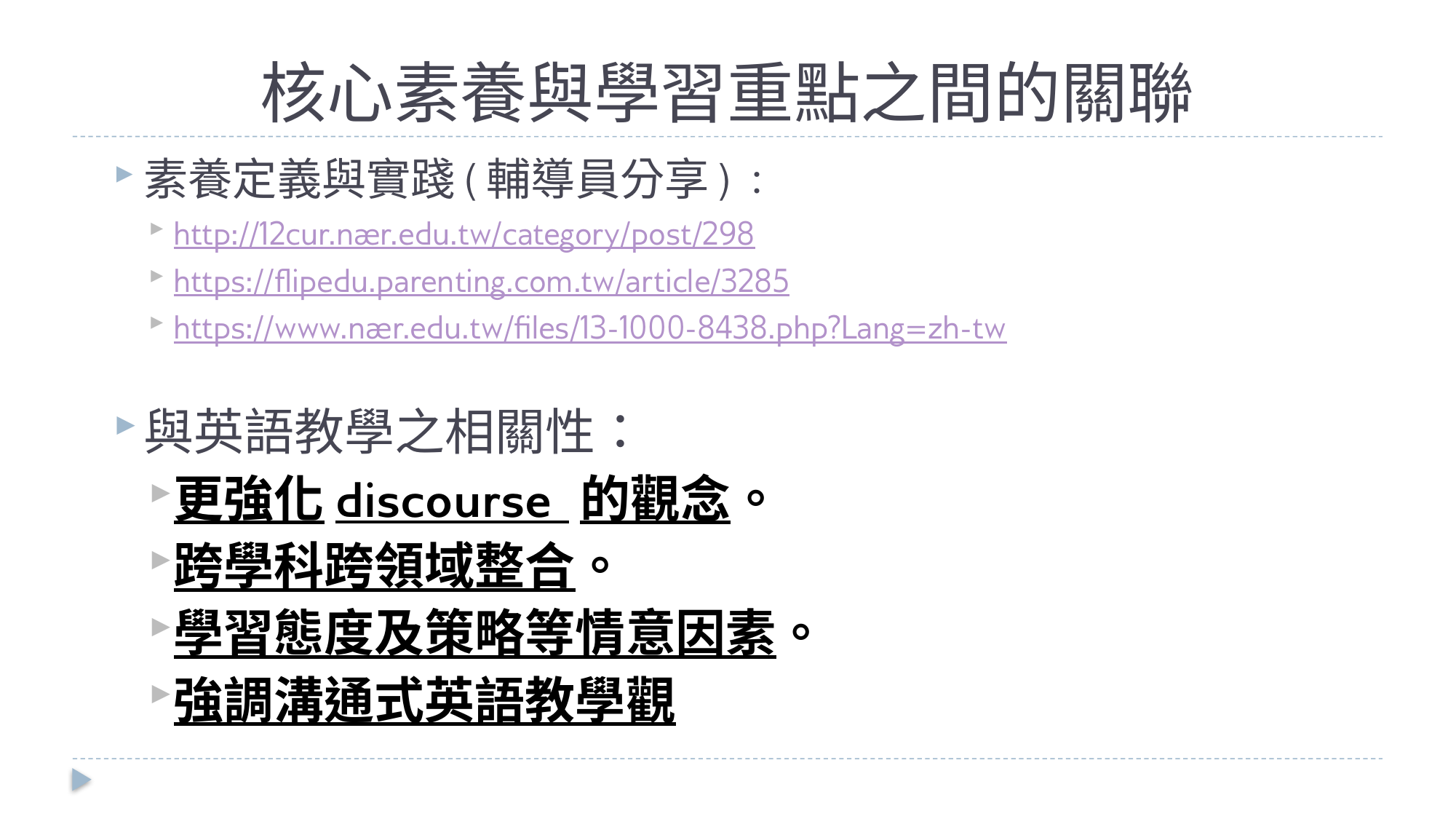

# 核心素養與學習重點之間的關聯
素養定義與實踐(輔導員分享)：
http://12cur.naer.edu.tw/category/post/298
https://flipedu.parenting.com.tw/article/3285
https://www.naer.edu.tw/files/13-1000-8438.php?Lang=zh-tw

與英語教學之相關性：
更強化discourse 的觀念。
跨學科跨領域整合。
學習態度及策略等情意因素。
強調溝通式英語教學觀